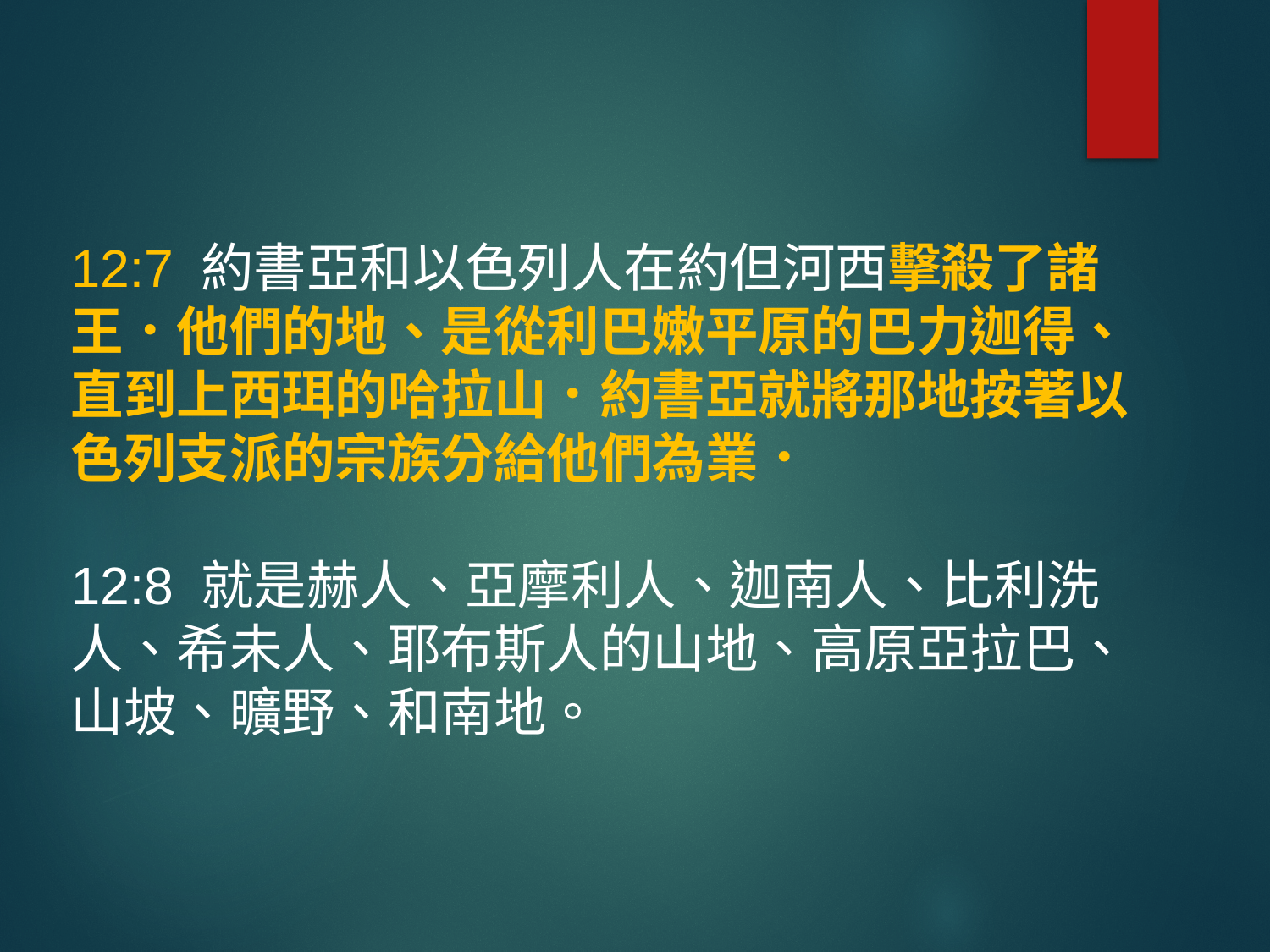

12:7 約書亞和以色列人在約但河西擊殺了諸王．他們的地、是從利巴嫩平原的巴力迦得、直到上西珥的哈拉山．約書亞就將那地按著以色列支派的宗族分給他們為業．

12:8 就是赫人、亞摩利人、迦南人、比利洗人、希未人、耶布斯人的山地、高原亞拉巴、山坡、曠野、和南地。